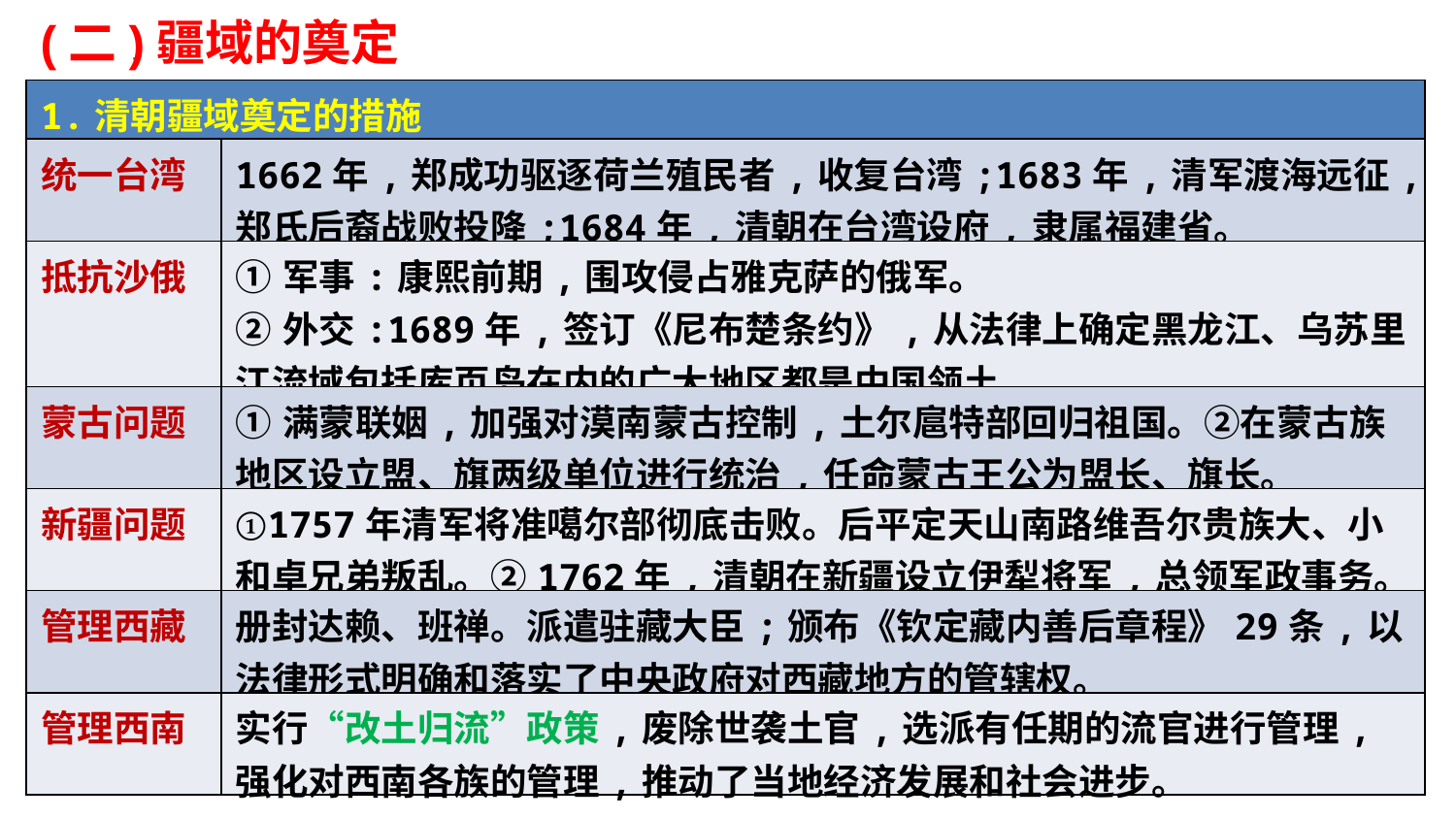

(二)疆域的奠定
| 1.清朝疆域奠定的措施 |  |
| --- | --- |
| 统一台湾 | 1662年,郑成功驱逐荷兰殖民者,收复台湾;1683年,清军渡海远征,郑氏后裔战败投降;1684年,清朝在台湾设府,隶属福建省。 |
| 抵抗沙俄 | ①军事:康熙前期,围攻侵占雅克萨的俄军。 ②外交:1689年,签订《尼布楚条约》,从法律上确定黑龙江、乌苏里江流域包括库页岛在内的广大地区都是中国领土。 |
| 蒙古问题 | ①满蒙联姻,加强对漠南蒙古控制,土尔扈特部回归祖国。②在蒙古族地区设立盟、旗两级单位进行统治,任命蒙古王公为盟长、旗长。 |
| 新疆问题 | ①1757年清军将准噶尔部彻底击败。后平定天山南路维吾尔贵族大、小和卓兄弟叛乱。②1762年,清朝在新疆设立伊犁将军,总领军政事务。 |
| 管理西藏 | 册封达赖、班禅。派遣驻藏大臣;颁布《钦定藏内善后章程》29条,以法律形式明确和落实了中央政府对西藏地方的管辖权。 |
| 管理西南 | 实行“改土归流”政策,废除世袭土官,选派有任期的流官进行管理,强化对西南各族的管理,推动了当地经济发展和社会进步。 |